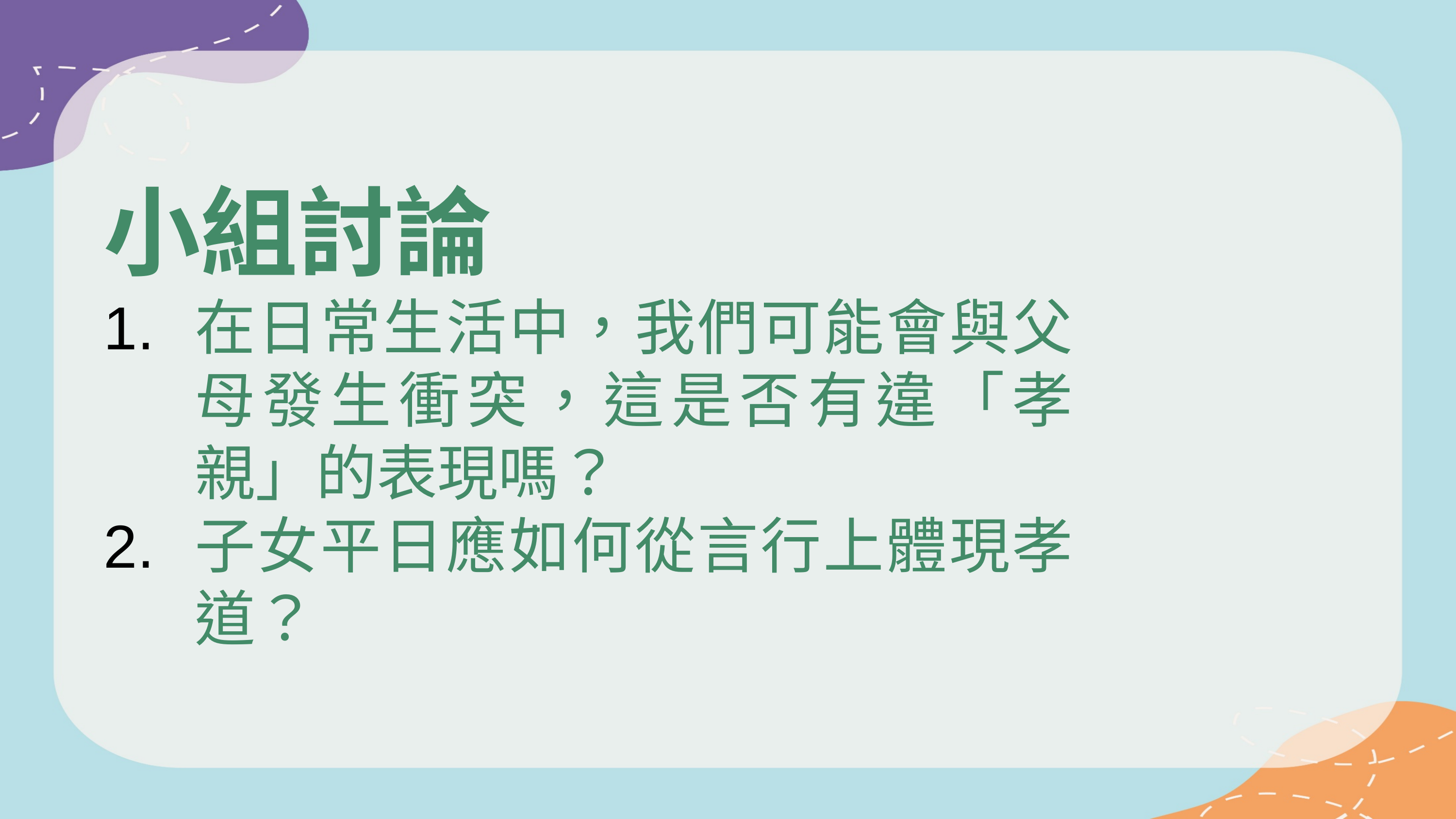

小組討論
在日常生活中，我們可能會與父母發生衝突，這是否有違「孝親」的表現嗎？
子女平日應如何從言行上體現孝道？